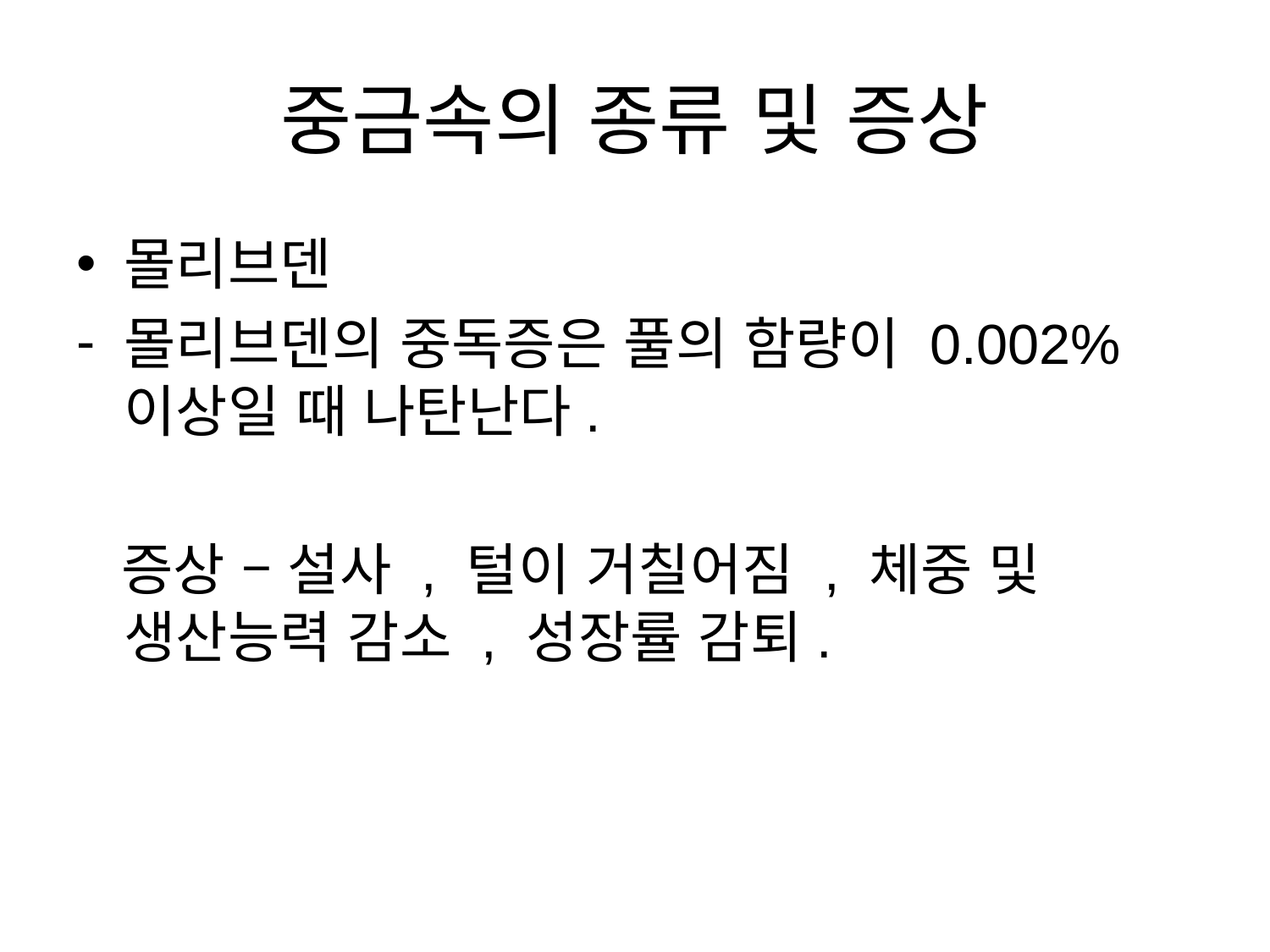

# 중금속의 종류 및 증상
몰리브덴
몰리브덴의 중독증은 풀의 함량이 0.002% 이상일 때 나탄난다.

  증상 – 설사 , 털이 거칠어짐 , 체중 및 생산능력 감소 , 성장률 감퇴.